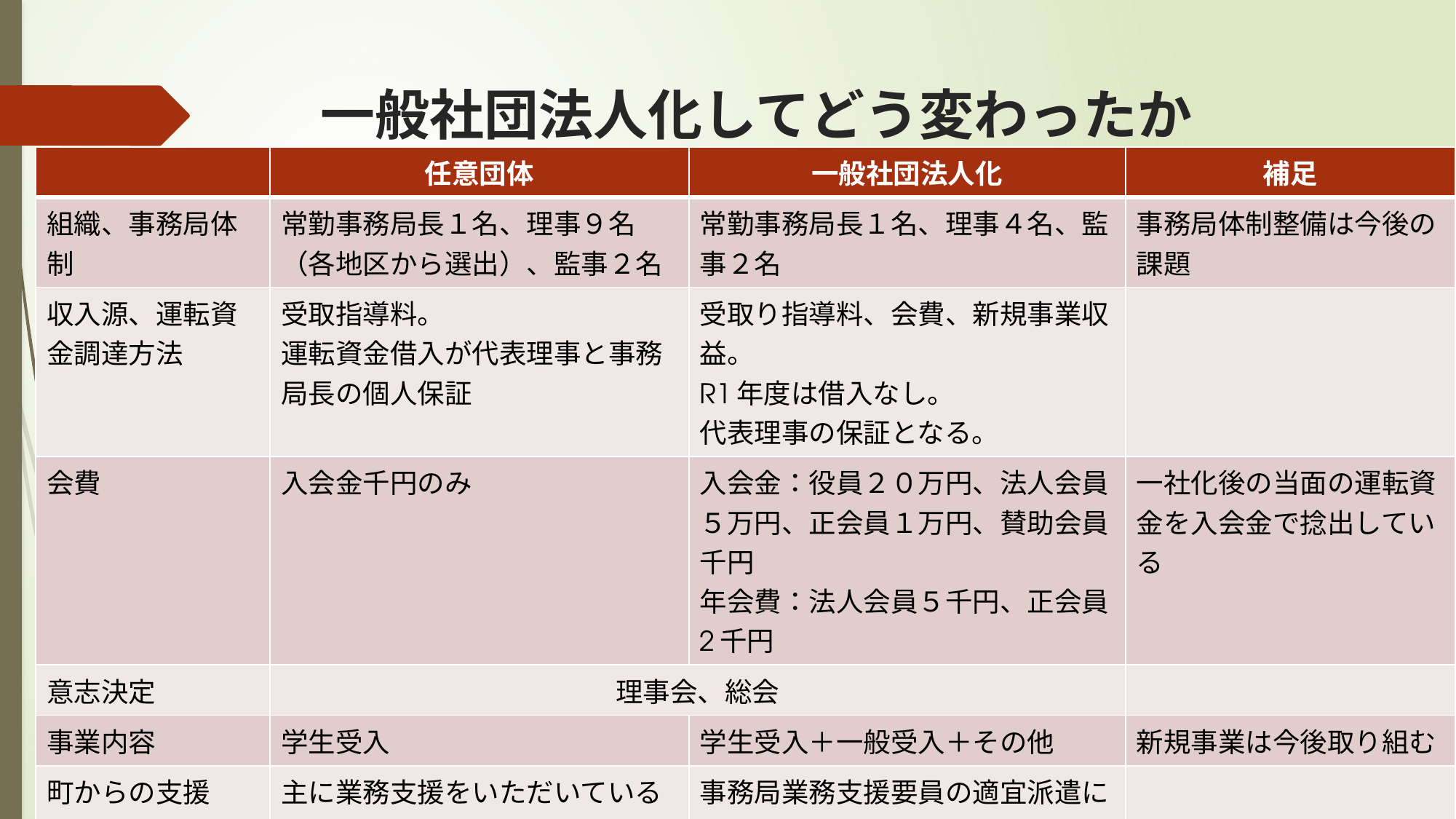

# 一般社団法人化してどう変わったか
|  | 任意団体 | 一般社団法人化 | 補足 |
| --- | --- | --- | --- |
| 組織、事務局体制 | 常勤事務局長１名、理事９名（各地区から選出）、監事２名 | 常勤事務局長１名、理事４名、監事２名 | 事務局体制整備は今後の課題 |
| 収入源、運転資金調達方法 | 受取指導料。 運転資金借入が代表理事と事務局長の個人保証 | 受取り指導料、会費、新規事業収益。 R1年度は借入なし。 代表理事の保証となる。 |  |
| 会費 | 入会金千円のみ | 入会金：役員２０万円、法人会員５万円、正会員１万円、賛助会員千円 年会費：法人会員５千円、正会員2千円 | 一社化後の当面の運転資金を入会金で捻出している |
| 意志決定 | 理事会、総会 |  |  |
| 事業内容 | 学生受入 | 学生受入＋一般受入＋その他 | 新規事業は今後取り組む |
| 町からの支援 | 主に業務支援をいただいている | 事務局業務支援要員の適宜派遣に期待 |  |
| 受入家庭 | 受入家庭への支払い指導料は、同率 |  |  |